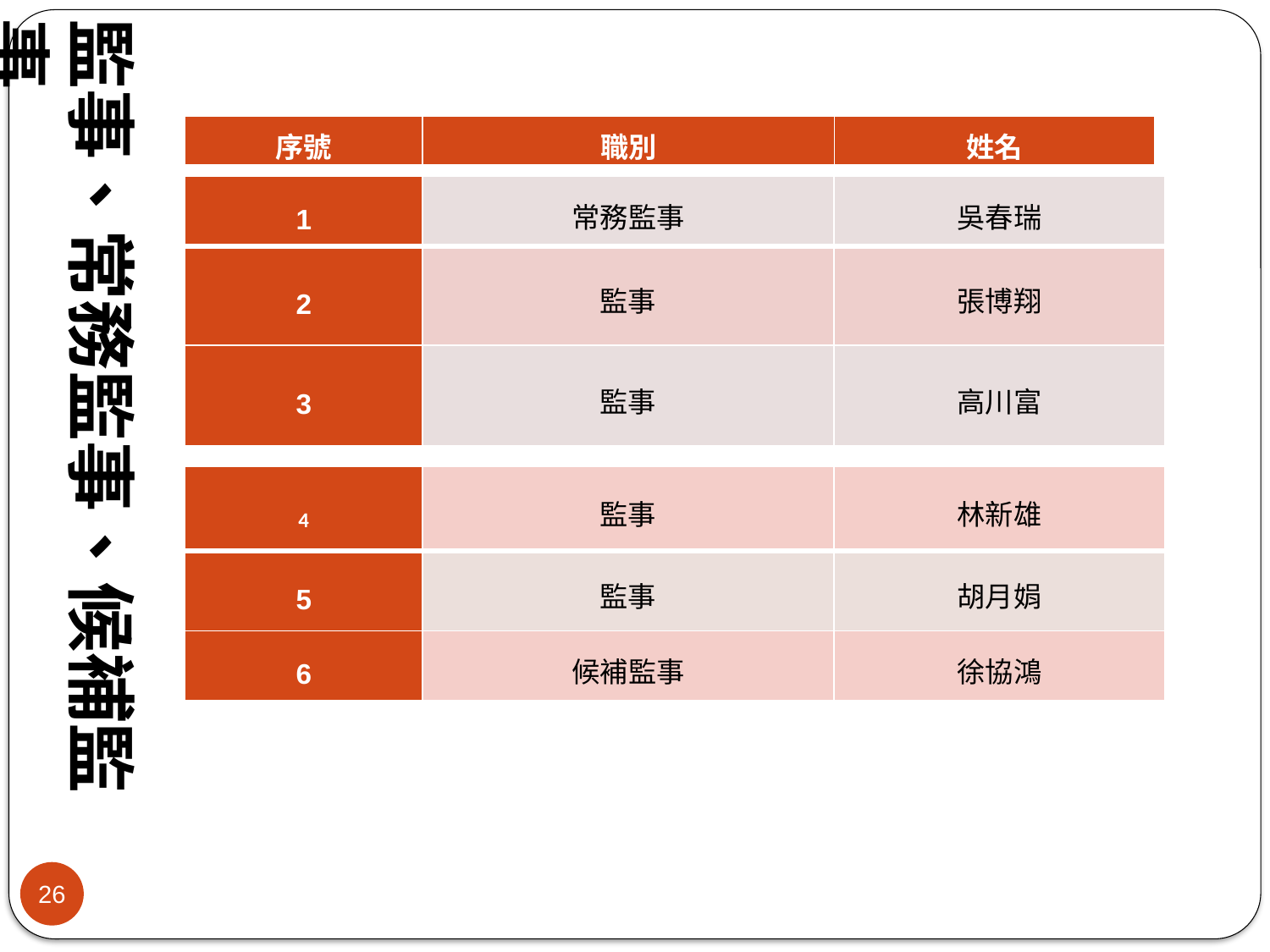

監事、常務監事、候補監事
| 序號 | 職別 | 姓名 |
| --- | --- | --- |
| 1 | 常務監事 | 吳春瑞 |
| --- | --- | --- |
| 2 | 監事 | 張博翔 |
| 3 | 監事 | 高川富 |
| 4 | 監事 | 林新雄 |
| --- | --- | --- |
| 5 | 監事 | 胡月娟 |
| 6 | 候補監事 | 徐協鴻 |
26